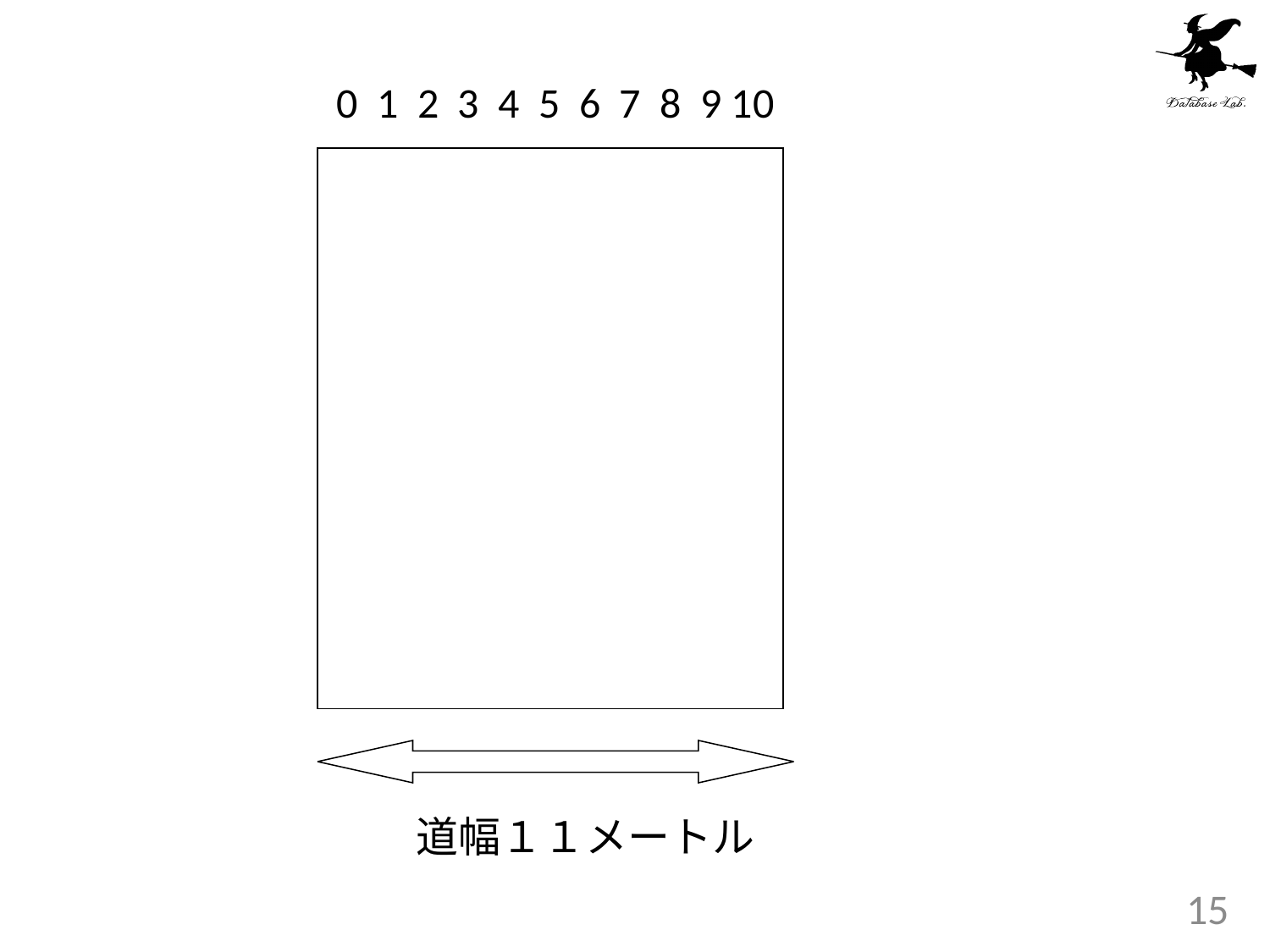

0  1  2  3  4  5  6  7  8  9 10

道幅１１メートル
15